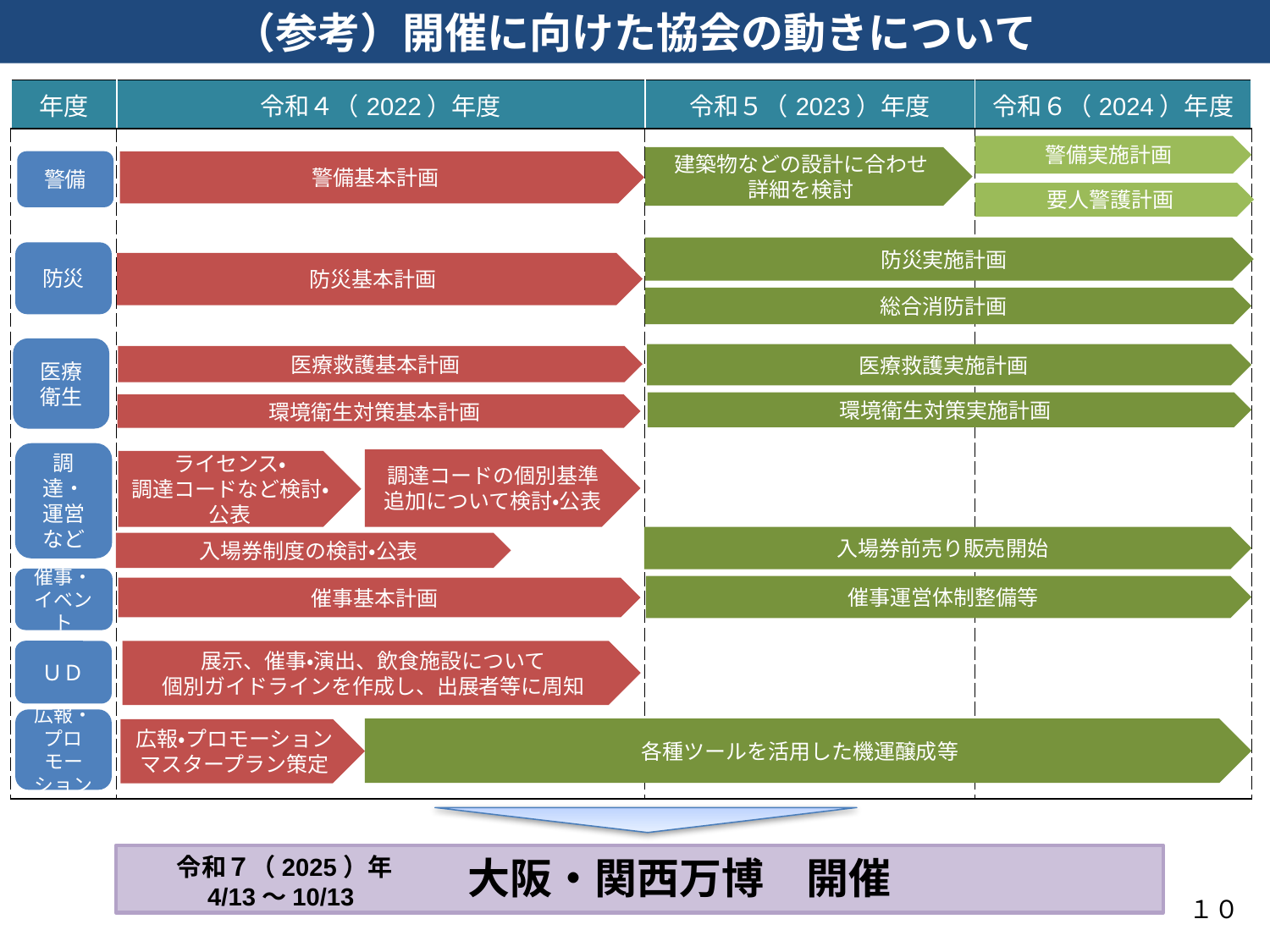

（参考）開催に向けた協会の動きについて
| 年度 | 令和４（2022）年度 | 令和５（2023）年度 | 令和６（2024）年度 |
| --- | --- | --- | --- |
|  |  |  |  |
警備実施計画
建築物などの設計に合わせ
詳細を検討
警備
警備基本計画
要人警護計画
防災実施計画
防災
防災基本計画
総合消防計画
医療
衛生
医療救護実施計画
医療救護基本計画
環境衛生対策実施計画
環境衛生対策基本計画
調達・運営
など
調達コードの個別基準追加について検討・公表
ライセンス・
調達コードなど検討・公表
入場券前売り販売開始
入場券制度の検討・公表
大阪・関西万博　開催
催事・
イベント
催事運営体制整備等
催事基本計画
ＵＤ
展示、催事・演出、飲食施設について
個別ガイドラインを作成し、出展者等に周知
広報・
プロモーション
各種ツールを活用した機運醸成等
広報・プロモーション
マスタープラン策定

令和７（2025）年
　4/13～10/13
１０